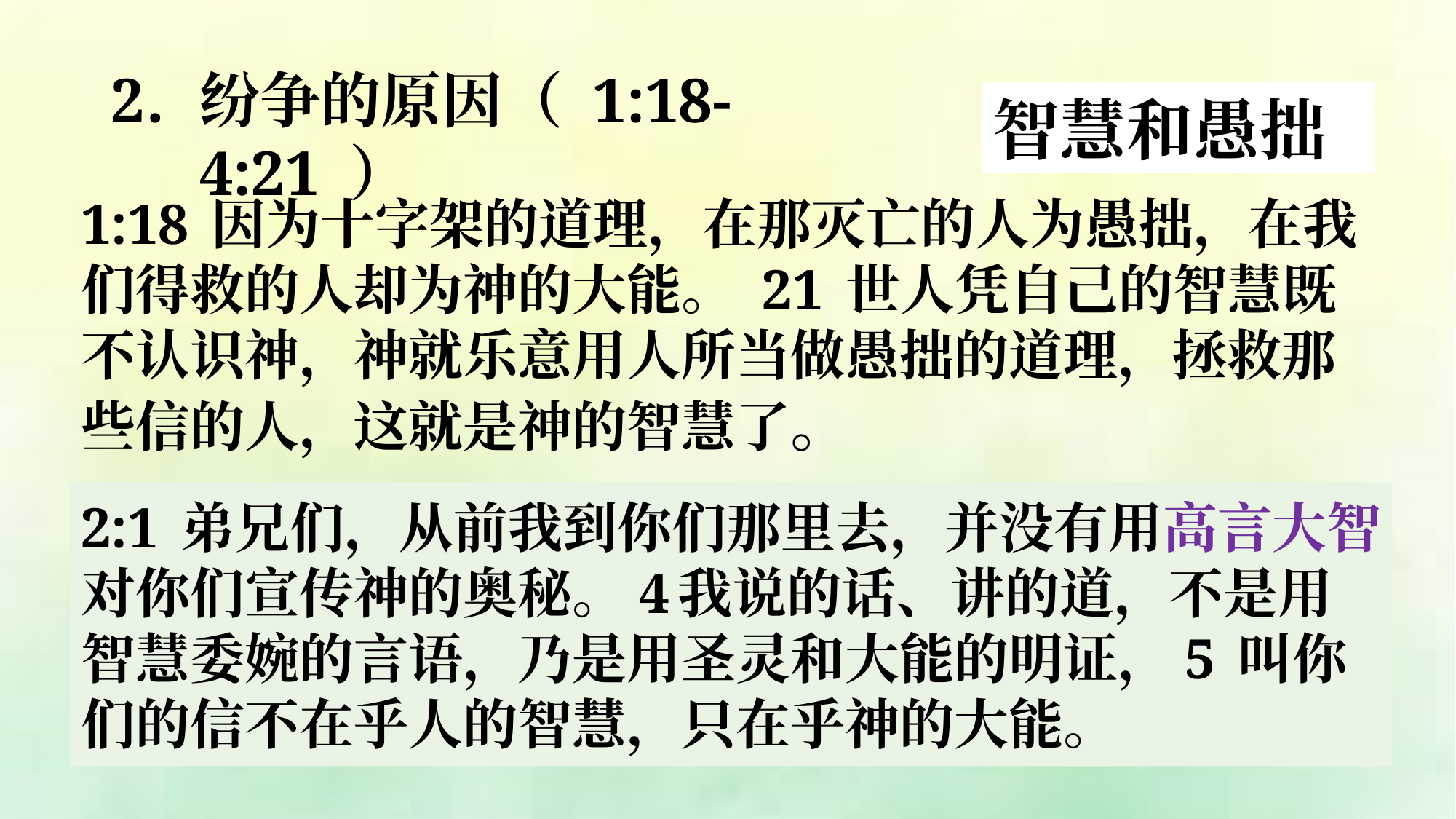

纷争的原因（ 1:18-4:21 ）
智慧和愚拙
1:18 因为十字架的道理，在那灭亡的人为愚拙，在我们得救的人却为神的大能。 21 世人凭自己的智慧既不认识神，神就乐意用人所当做愚拙的道理，拯救那些信的人，这就是神的智慧了。
2:1 弟兄们，从前我到你们那里去，并没有用高言大智对你们宣传神的奥秘。4 我说的话、讲的道，不是用智慧委婉的言语，乃是用圣灵和大能的明证，5 叫你们的信不在乎人的智慧，只在乎神的大能。